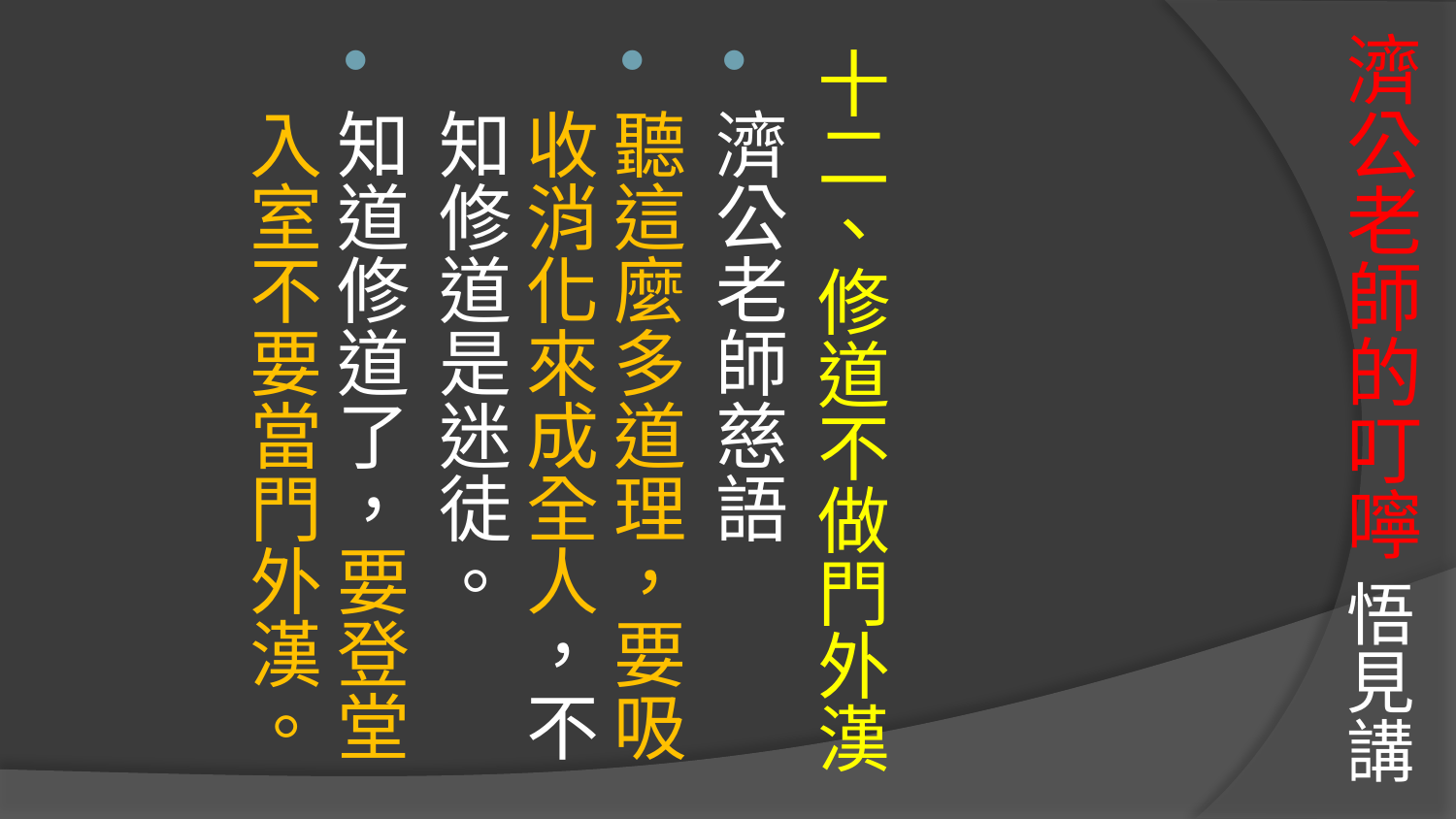

# 濟公老師的叮嚀 悟見講
十二、修道不做門外漢
濟公老師慈語
聽這麼多道理，要吸收消化來成全人，不知修道是迷徒。
知道修道了，要登堂入室不要當門外漢。